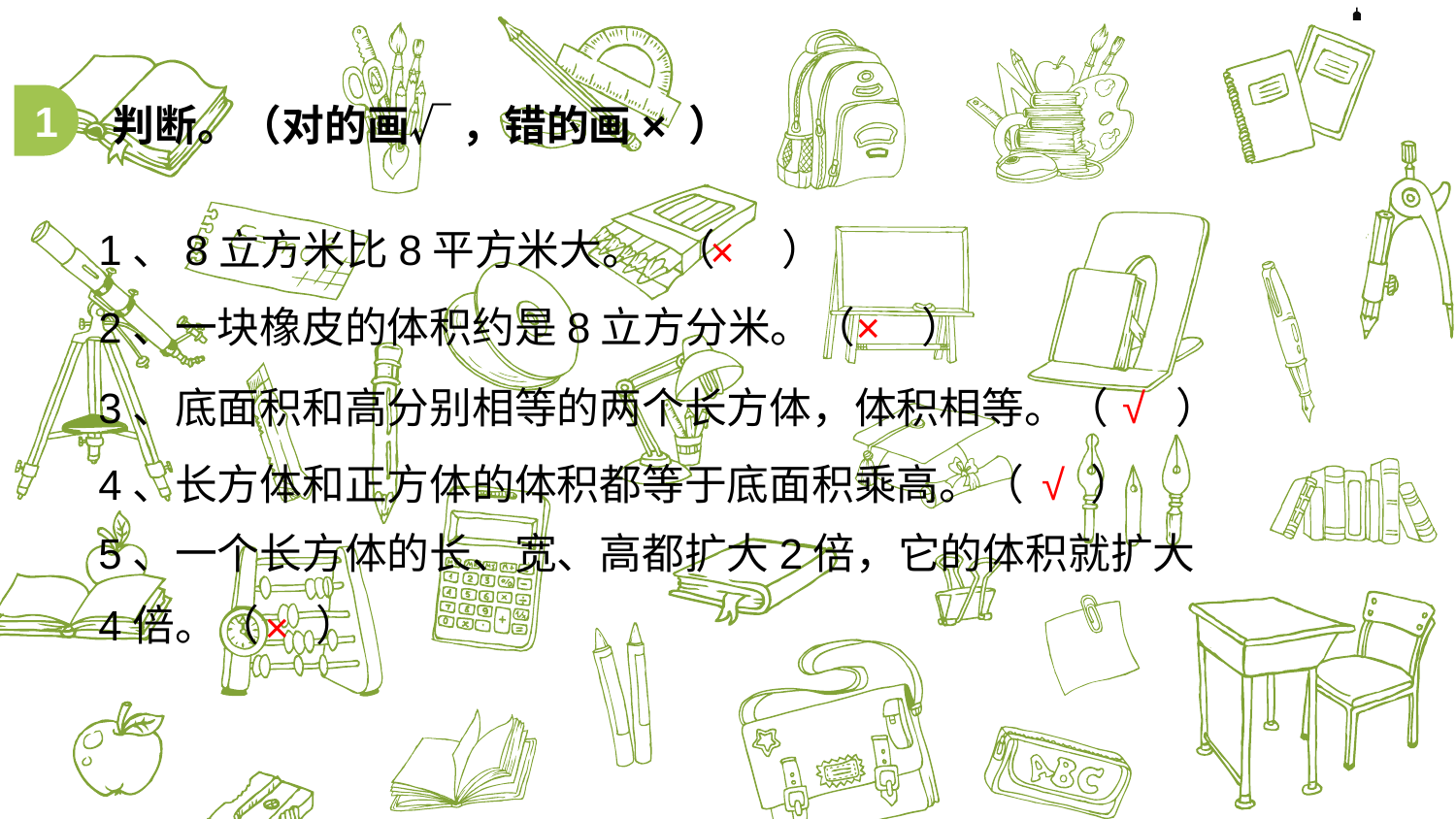

1
判断。（对的画√ ，错的画× ）
1、8立方米比8平方米大。   （       ）
×
×
2、一块橡皮的体积约是8立方分米。（       ）
3、底面积和高分别相等的两个长方体，体积相等。（       ）
√
4、长方体和正方体的体积都等于底面积乘高。（       ）
√
5、一个长方体的长、宽、高都扩大2倍，它的体积就扩大
4倍。（      ）
×